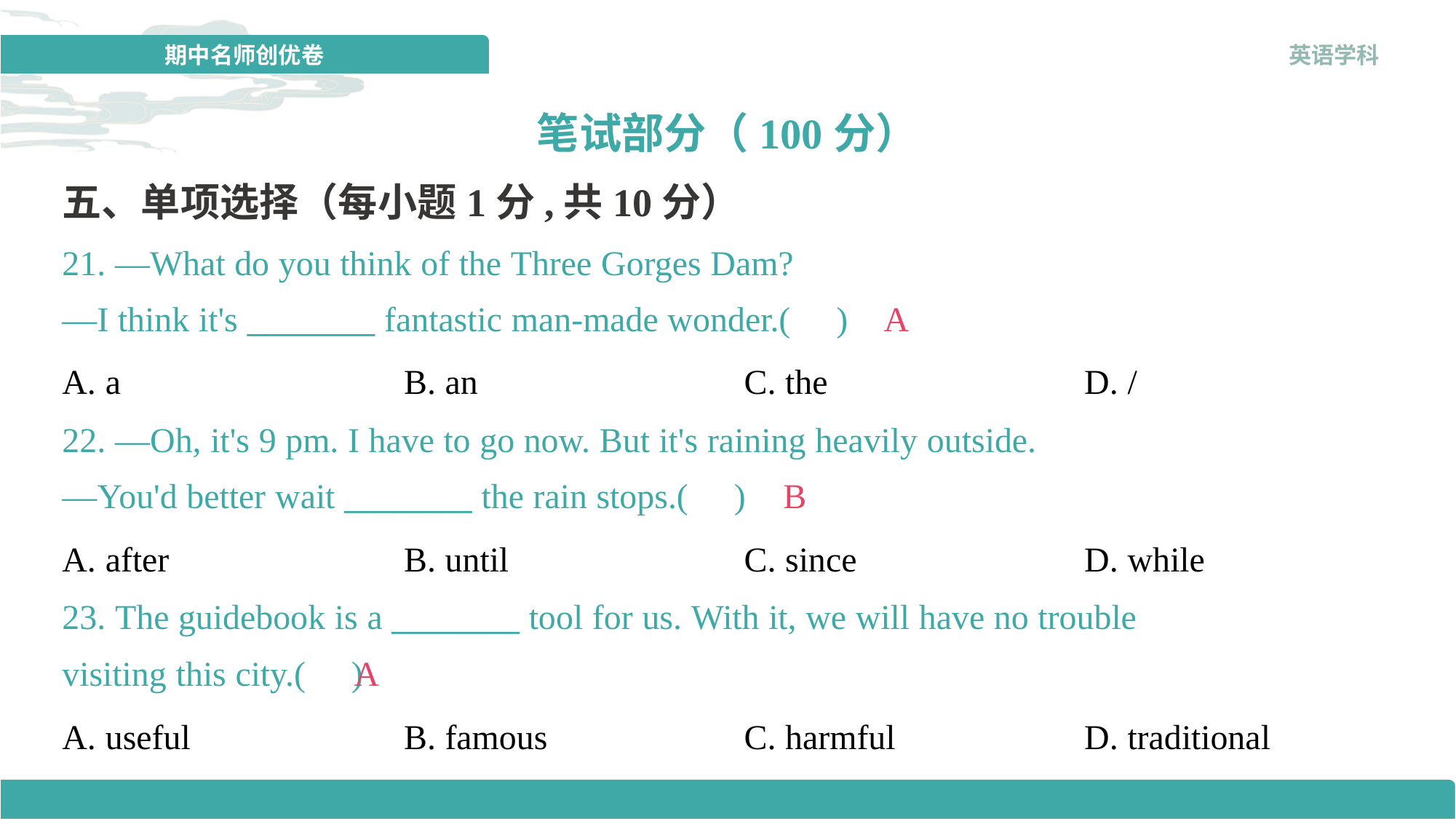

笔试部分（100分）
五、单项选择（每小题1分,共10分）
21. —What do you think of the Three Gorges Dam?
—I think it's ________ fantastic man-made wonder.(     )
A
A. a	B. an	C. the	D. /
22. —Oh, it's 9 pm. I have to go now. But it's raining heavily outside.
—You'd better wait ________ the rain stops.(     )
B
A. after	B. until	C. since	D. while
23. The guidebook is a ________ tool for us. With it, we will have no trouble
visiting this city.(     )
A
A. useful	B. famous	C. harmful	D. traditional